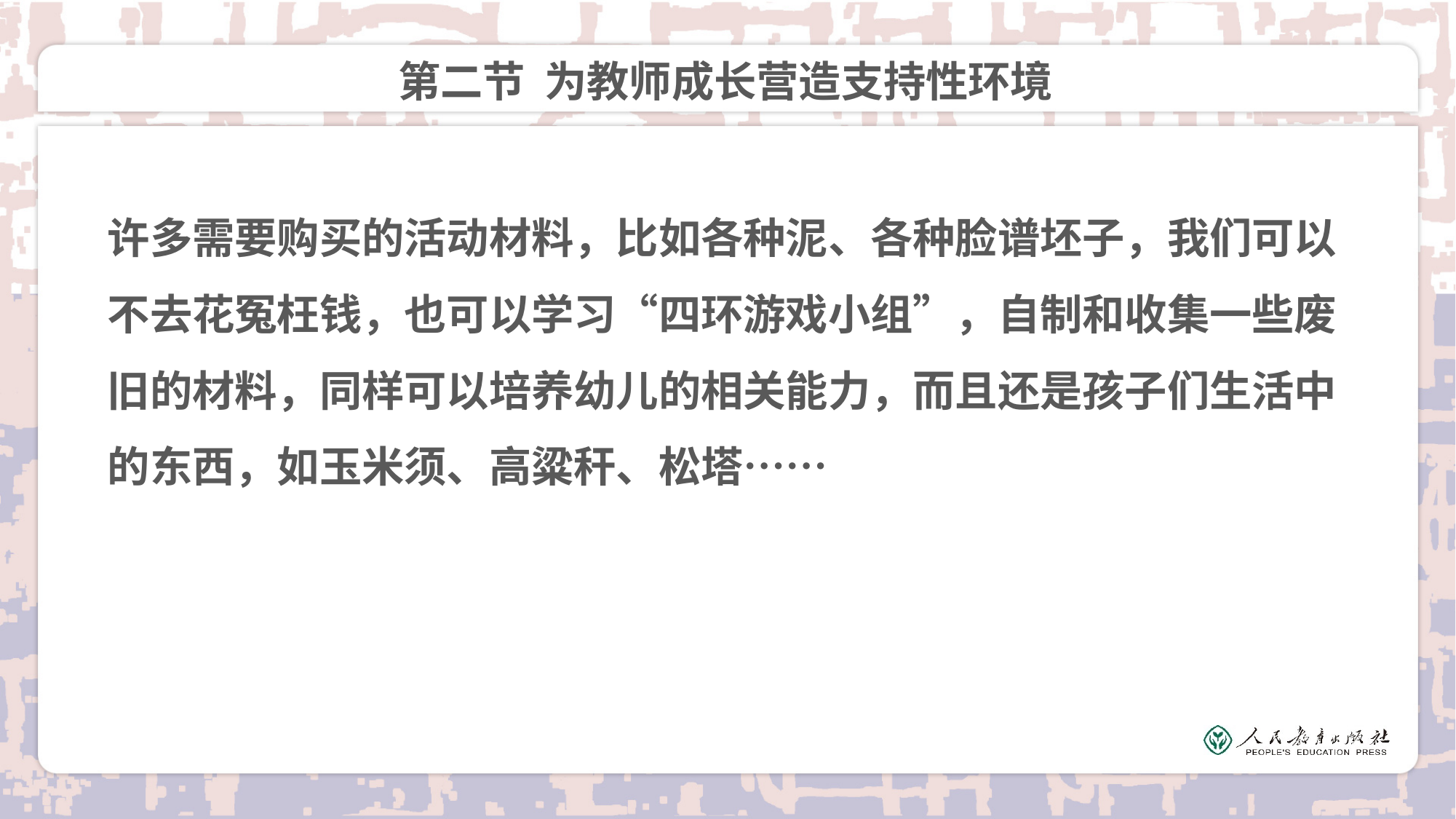

# 第二节  为教师成长营造支持性环境
许多需要购买的活动材料，比如各种泥、各种脸谱坯子，我们可以不去花冤枉钱，也可以学习“四环游戏小组”，自制和收集一些废旧的材料，同样可以培养幼儿的相关能力，而且还是孩子们生活中的东西，如玉米须、高粱秆、松塔……